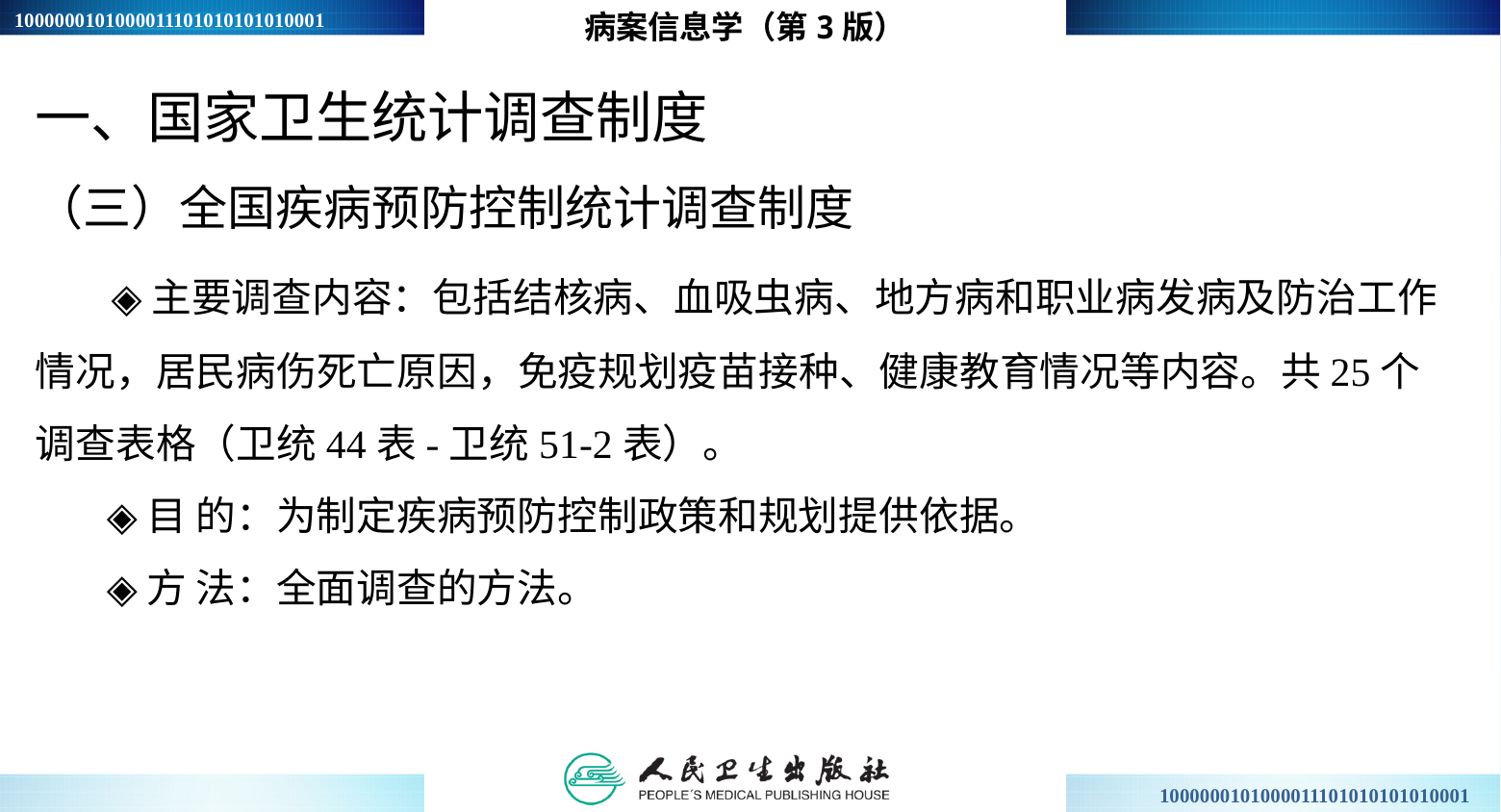

病案信息学（第3版）
一、国家卫生统计调查制度
（三）全国疾病预防控制统计调查制度
       ◈主要调查内容：包括结核病、血吸虫病、地方病和职业病发病及防治工作情况，居民病伤死亡原因，免疫规划疫苗接种、健康教育情况等内容。共25个调查表格（卫统44表-卫统51-2表）。
        ◈目 的：为制定疾病预防控制政策和规划提供依据。
        ◈方 法：全面调查的方法。